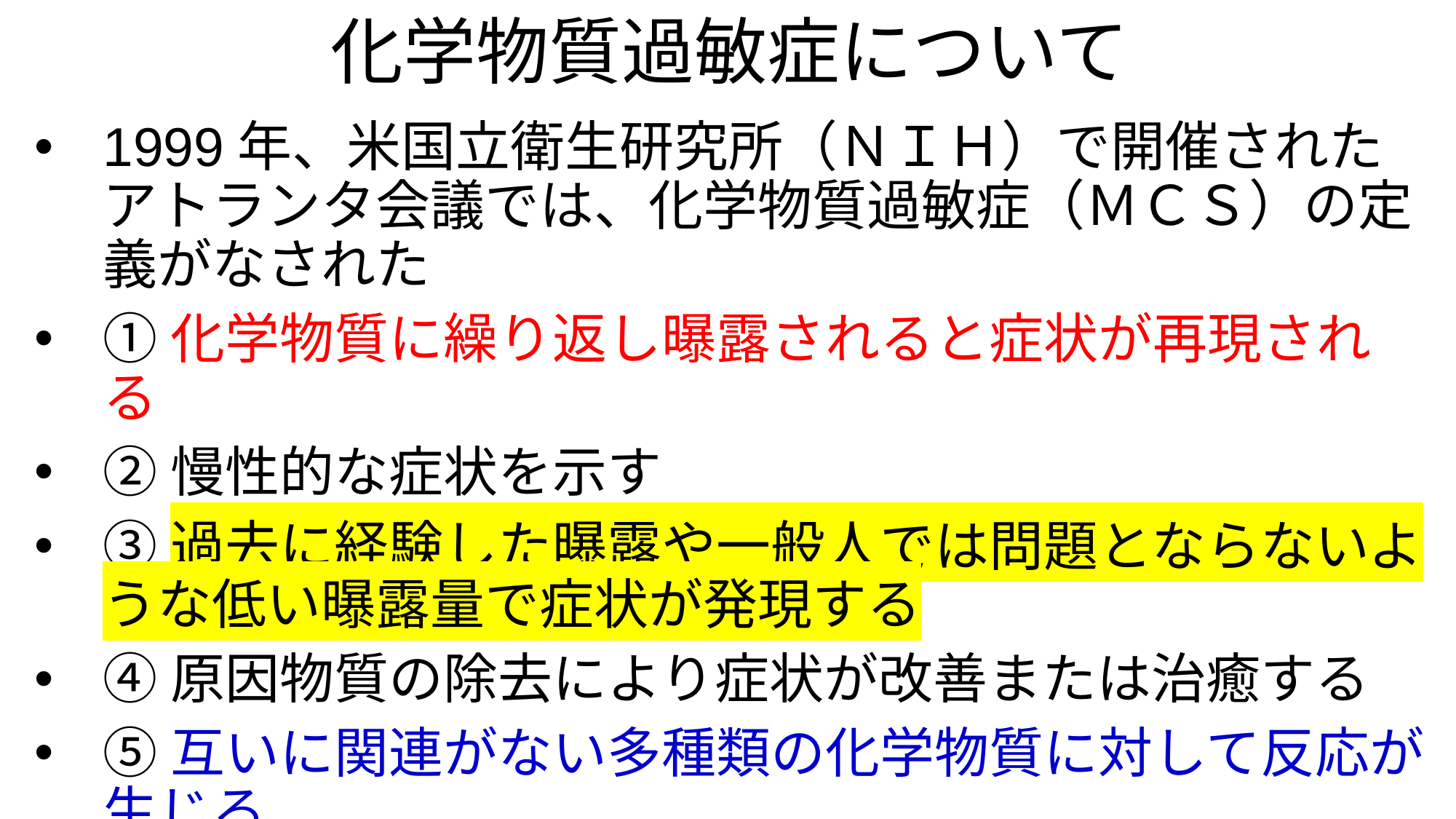

# 化学物質過敏症について
1999年、米国立衛生研究所（ＮＩＨ）で開催されたアトランタ会議では、化学物質過敏症（ＭＣＳ）の定義がなされた
①化学物質に繰り返し曝露されると症状が再現される
②慢性的な症状を示す
③過去に経験した曝露や一般人では問題とならないような低い曝露量で症状が発現する
④原因物質の除去により症状が改善または治癒する
⑤互いに関連がない多種類の化学物質に対して反応が生じる
⑥症状が多種類の器官にわたる　の６条件を満たす病態